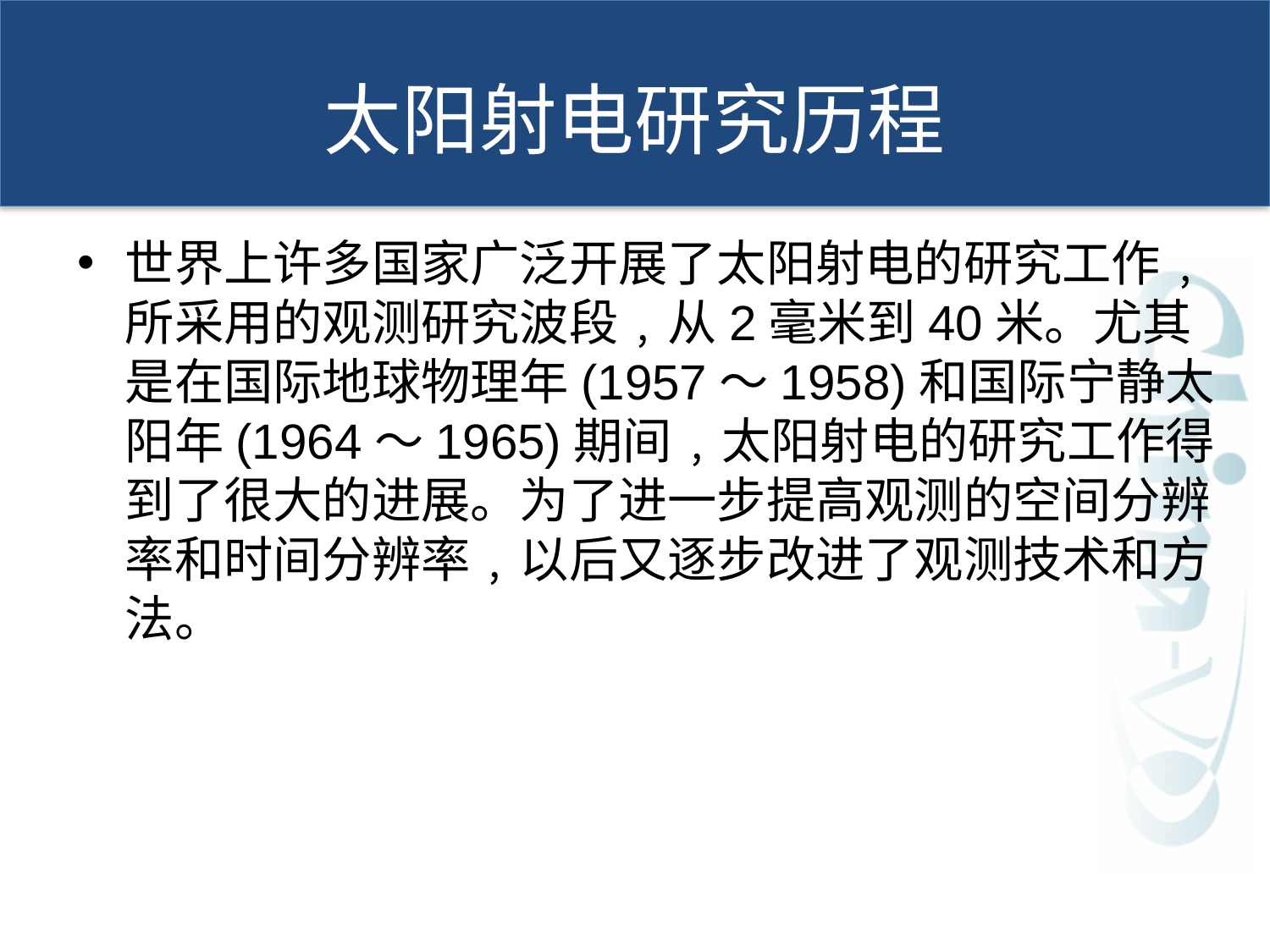

# 太阳射电研究历程
世界上许多国家广泛开展了太阳射电的研究工作﹐所采用的观测研究波段﹐从2毫米到40米。尤其是在国际地球物理年(1957～1958)和国际宁静太阳年(1964～1965)期间﹐太阳射电的研究工作得到了很大的进展。为了进一步提高观测的空间分辨率和时间分辨率﹐以后又逐步改进了观测技术和方法。